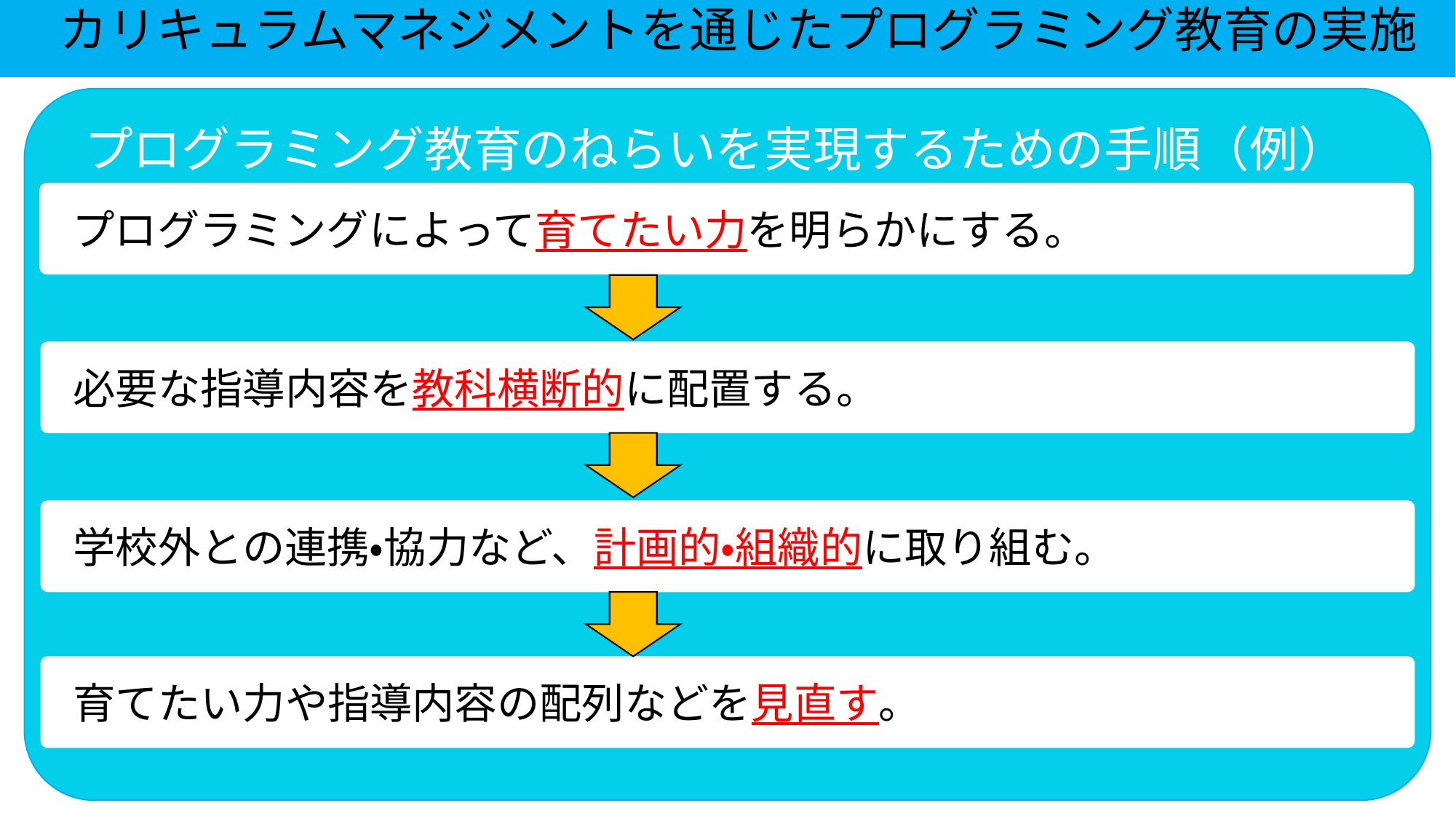

カリキュラムマネジメントを通じたプログラミング教育の実施
  プログラミング教育のねらいを実現するための手順（例）

 プログラミングによって育てたい力を明らかにする。

 必要な指導内容を教科横断的に配置する。

 学校外との連携・協力など、計画的・組織的に取り組む。

 育てたい力や指導内容の配列などを見直す。